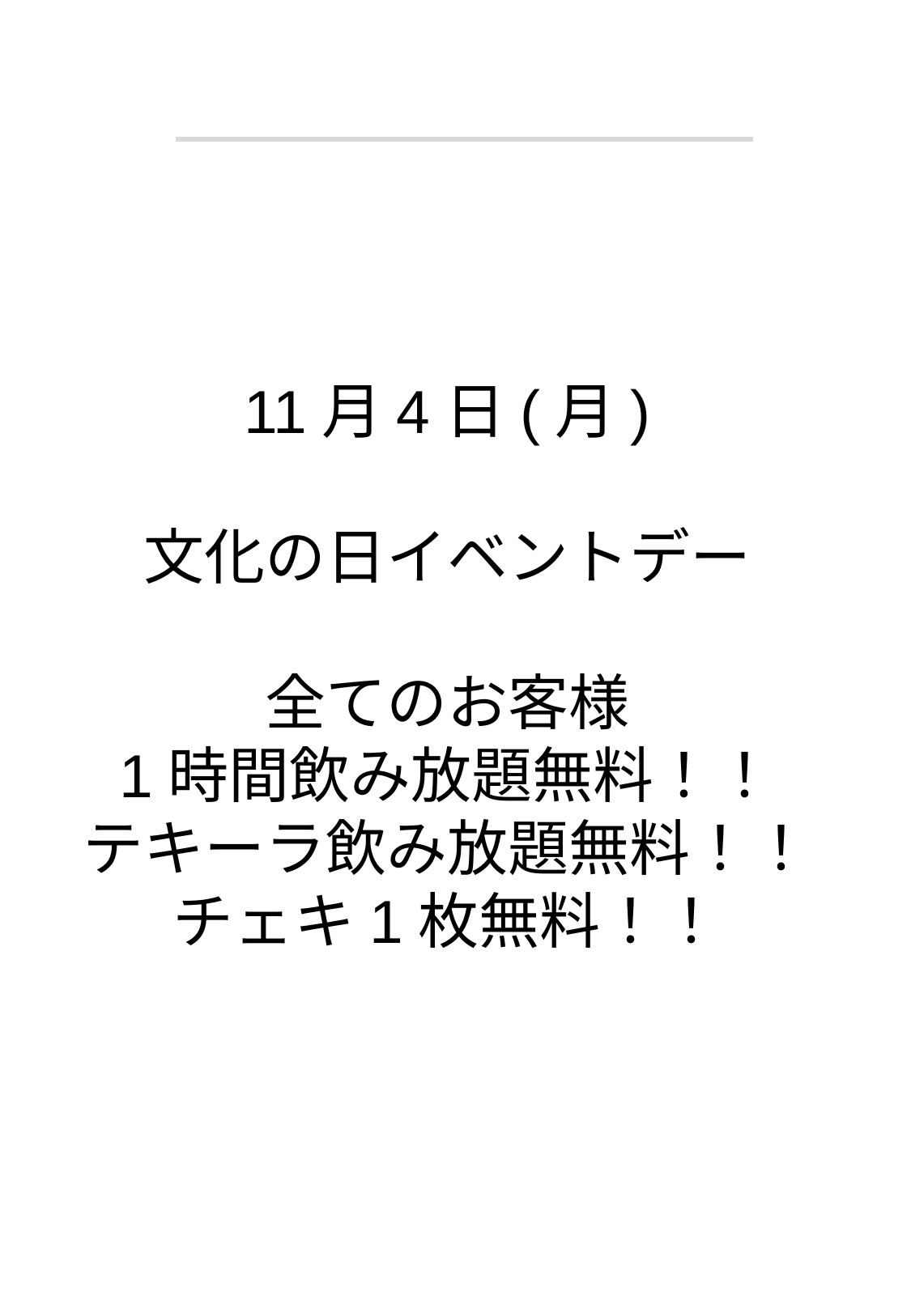

11月4日(月)

文化の日イベントデー

全てのお客様
1時間飲み放題無料！！
テキーラ飲み放題無料！！
チェキ1枚無料！！